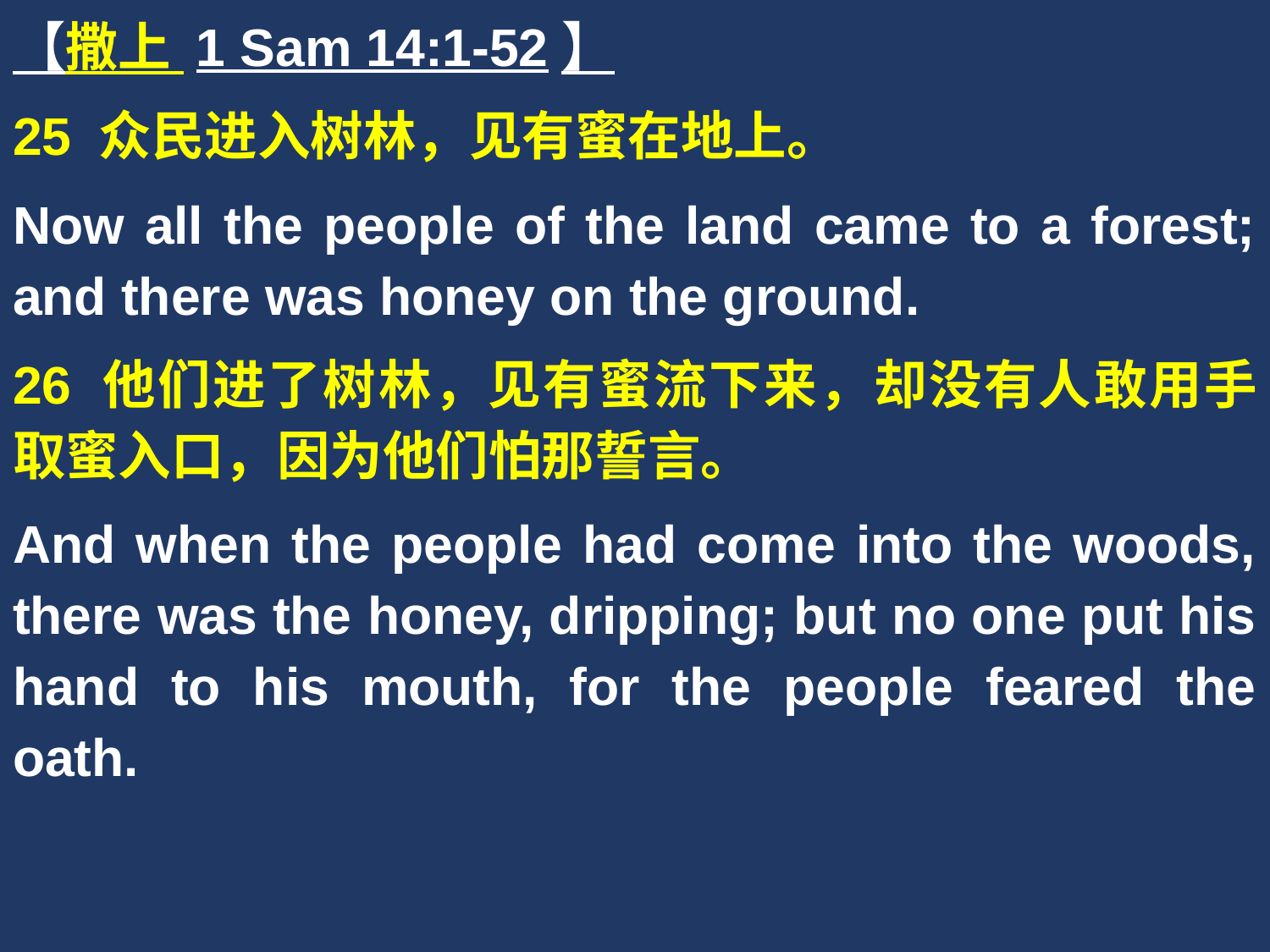

【撒上 1 Sam 14:1-52】
25 众民进入树林，见有蜜在地上。
Now all the people of the land came to a forest; and there was honey on the ground.
26 他们进了树林，见有蜜流下来，却没有人敢用手取蜜入口，因为他们怕那誓言。
And when the people had come into the woods, there was the honey, dripping; but no one put his hand to his mouth, for the people feared the oath.